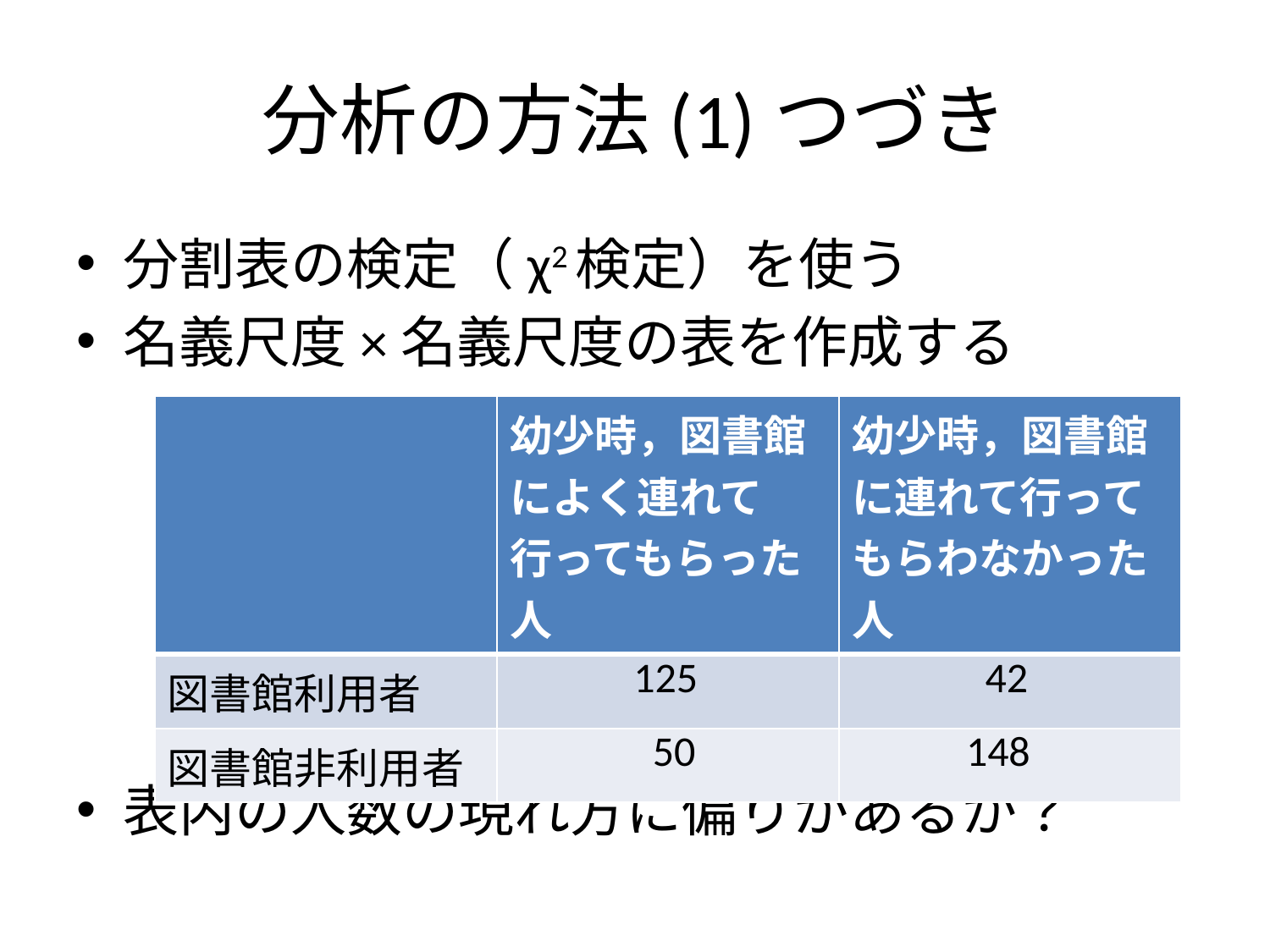

# 分析の方法(1)つづき
分割表の検定（χ2検定）を使う
名義尺度×名義尺度の表を作成する

表内の人数の現れ方に偏りがあるか？
|  | 幼少時，図書館によく連れて行ってもらった人 | 幼少時，図書館に連れて行ってもらわなかった人 |
| --- | --- | --- |
| 図書館利用者 | 125 | 42 |
| 図書館非利用者 | 50 | 148 |